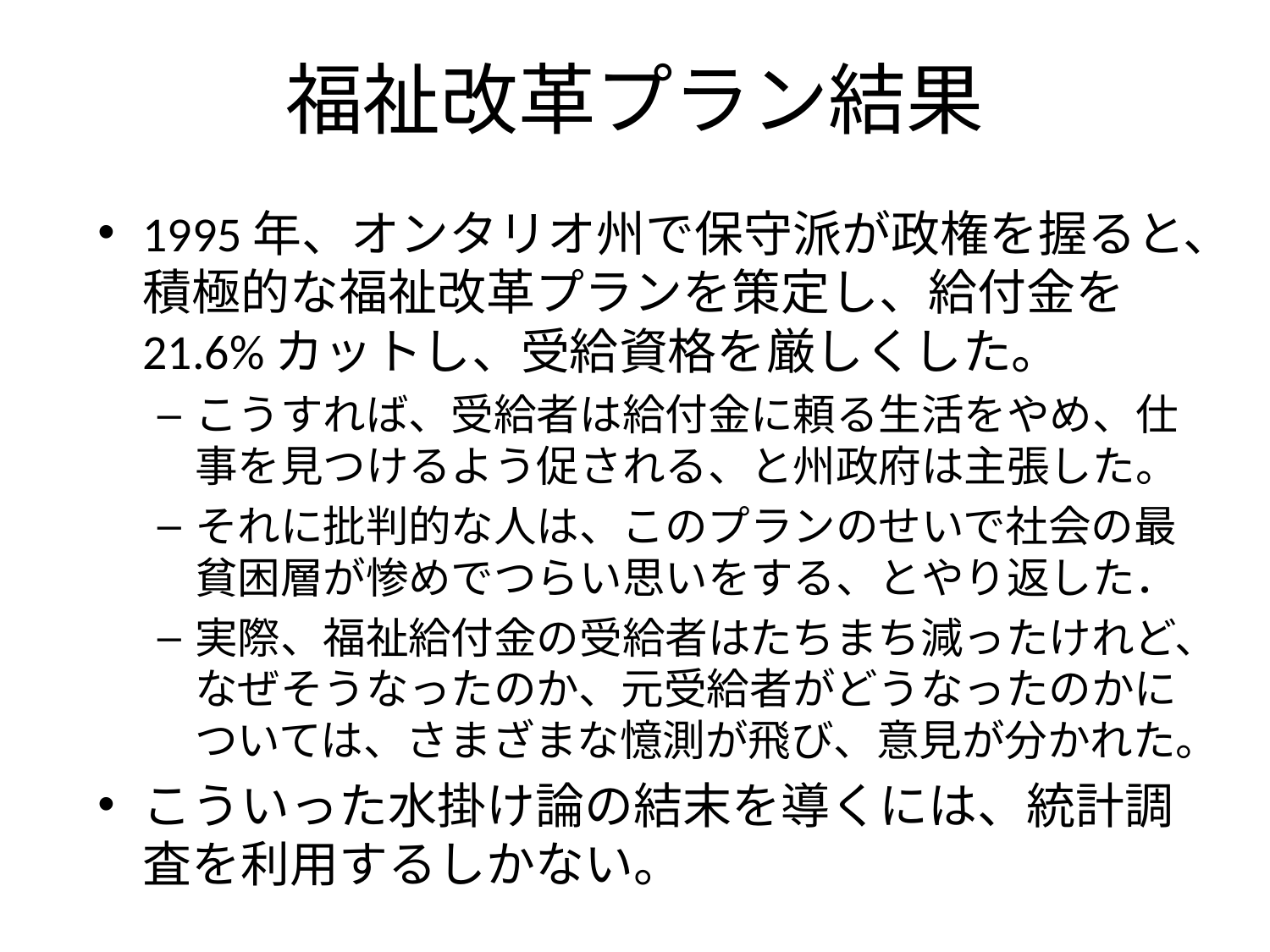

# 福祉改革プラン結果
1995年、オンタリオ州で保守派が政権を握ると、積極的な福祉改革プランを策定し、給付金を21.6%カットし、受給資格を厳しくした。
こうすれば、受給者は給付金に頼る生活をやめ、仕事を見つけるよう促される、と州政府は主張した。
それに批判的な人は、このプランのせいで社会の最貧困層が惨めでつらい思いをする、とやり返した．
実際、福祉給付金の受給者はたちまち減ったけれど、なぜそうなったのか、元受給者がどうなったのかについては、さまざまな憶測が飛び、意見が分かれた。
こういった水掛け論の結末を導くには、統計調査を利用するしかない。